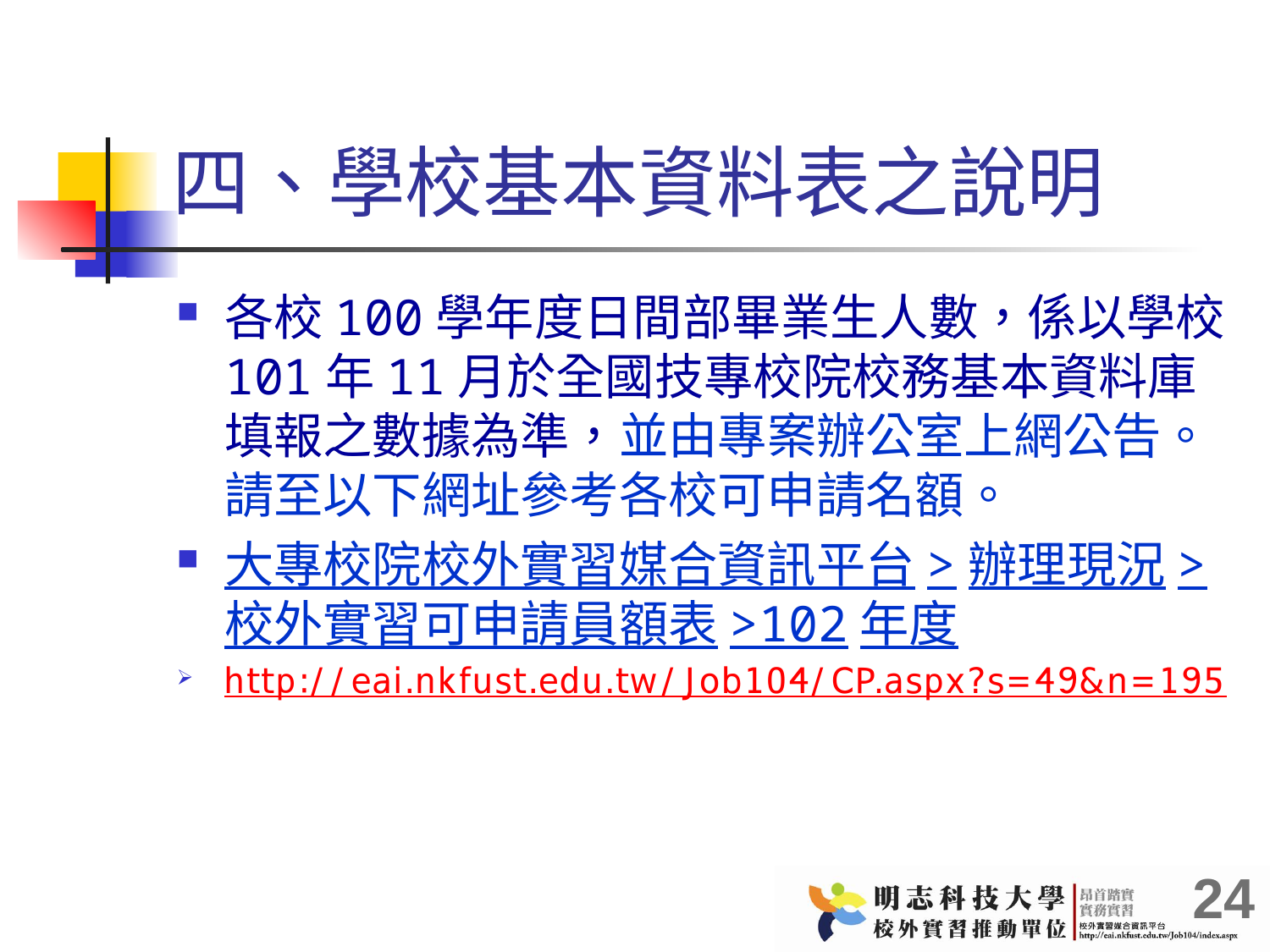

# 四、學校基本資料表之說明
各校100學年度日間部畢業生人數，係以學校101年11月於全國技專校院校務基本資料庫填報之數據為準，並由專案辦公室上網公告。請至以下網址參考各校可申請名額。
大專校院校外實習媒合資訊平台>辦理現況>校外實習可申請員額表>102年度
http://eai.nkfust.edu.tw/Job104/CP.aspx?s=49&n=195
24